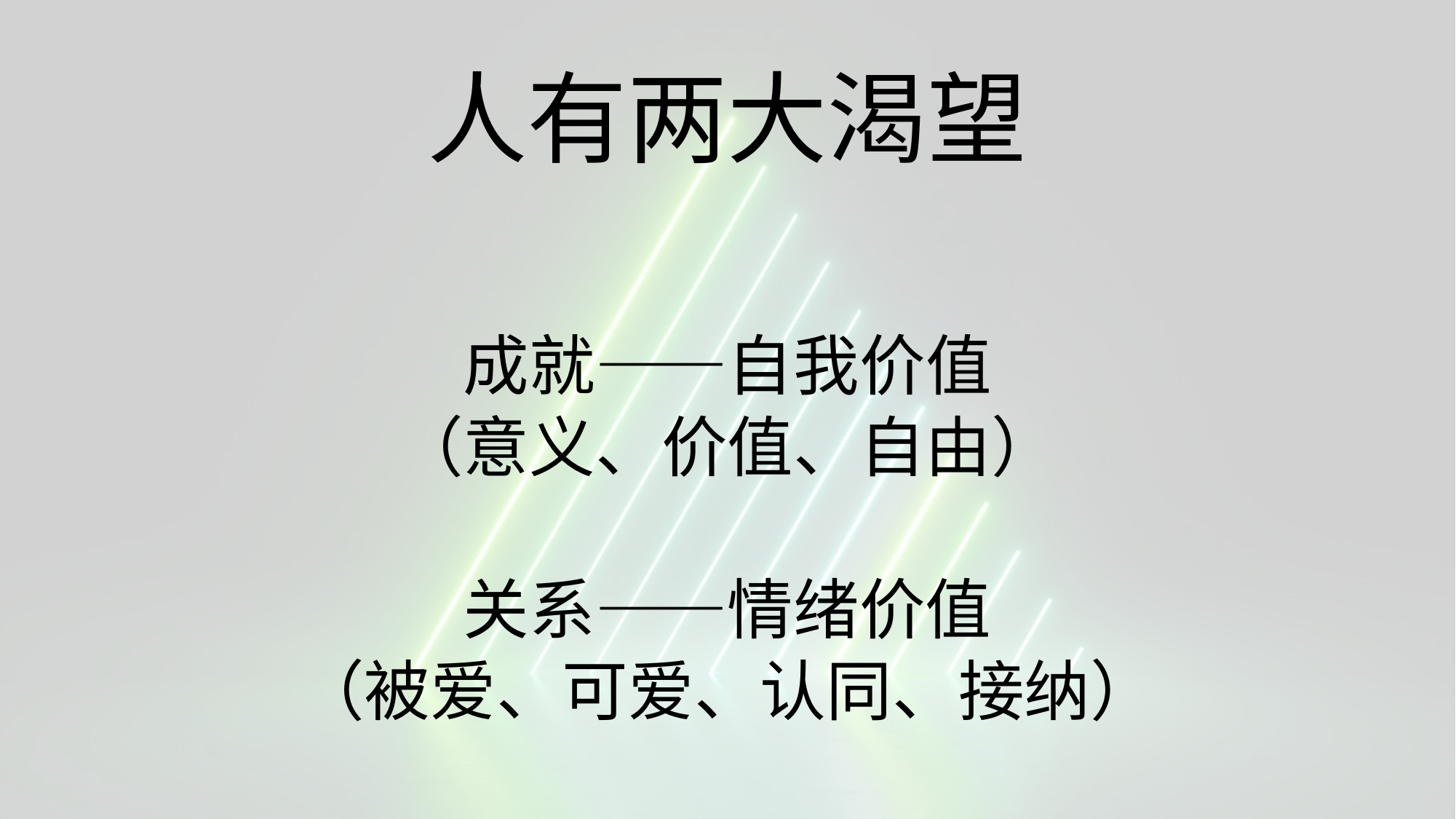

# 人有两大渴望
成就——自我价值
（意义、价值、自由）

关系——情绪价值
（被爱、可爱、认同、接纳）